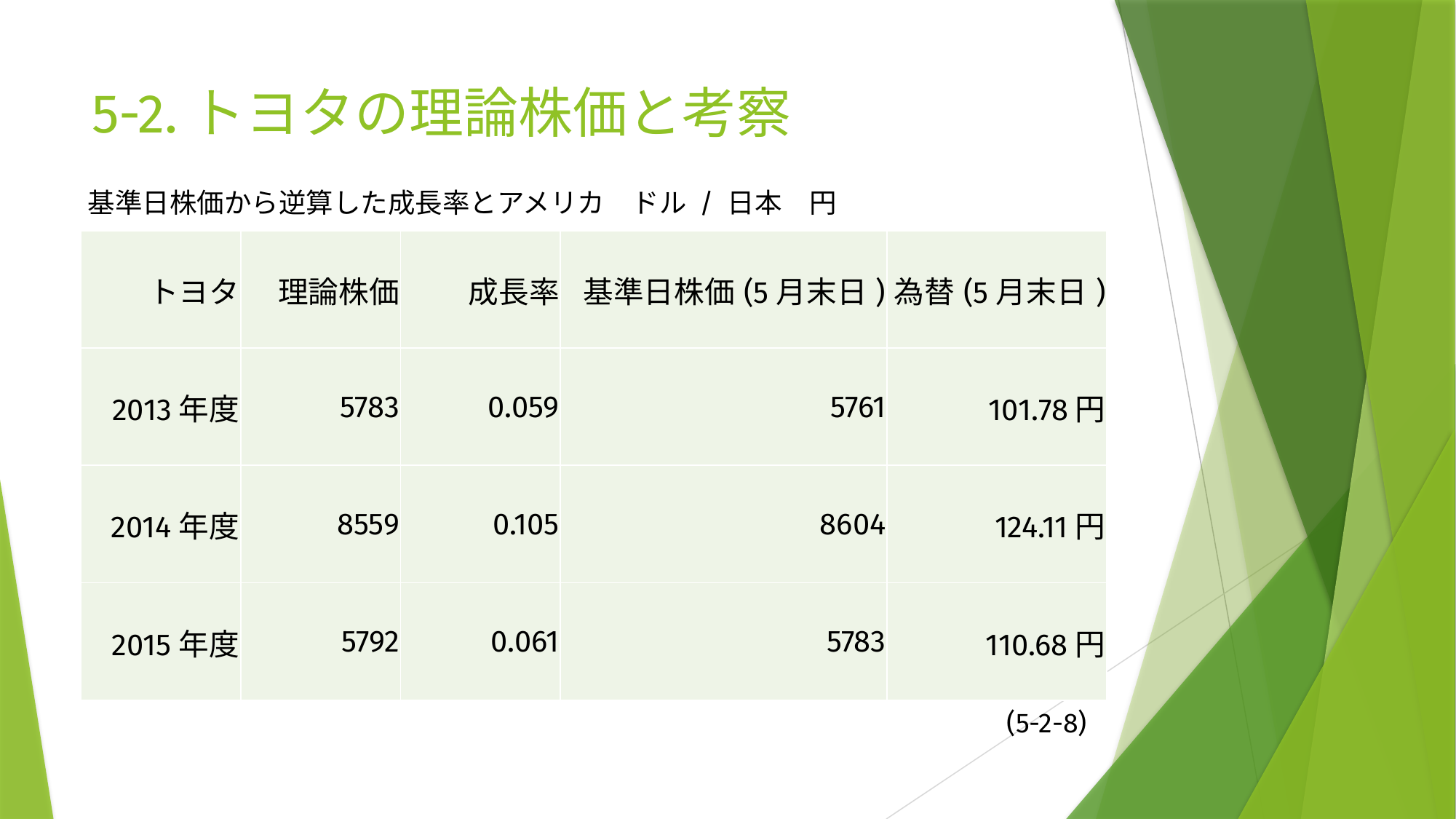

# 5-2.トヨタの理論株価と考察
基準日株価から逆算した成長率とアメリカ　ドル / 日本　円
| トヨタ | 理論株価 | 成長率 | 基準日株価(5月末日) | 為替(5月末日) |
| --- | --- | --- | --- | --- |
| 2013年度 | 5783 | 0.059 | 5761 | 101.78円 |
| 2014年度 | 8559 | 0.105 | 8604 | 124.11円 |
| 2015年度 | 5792 | 0.061 | 5783 | 110.68円 |
(5-2-8)